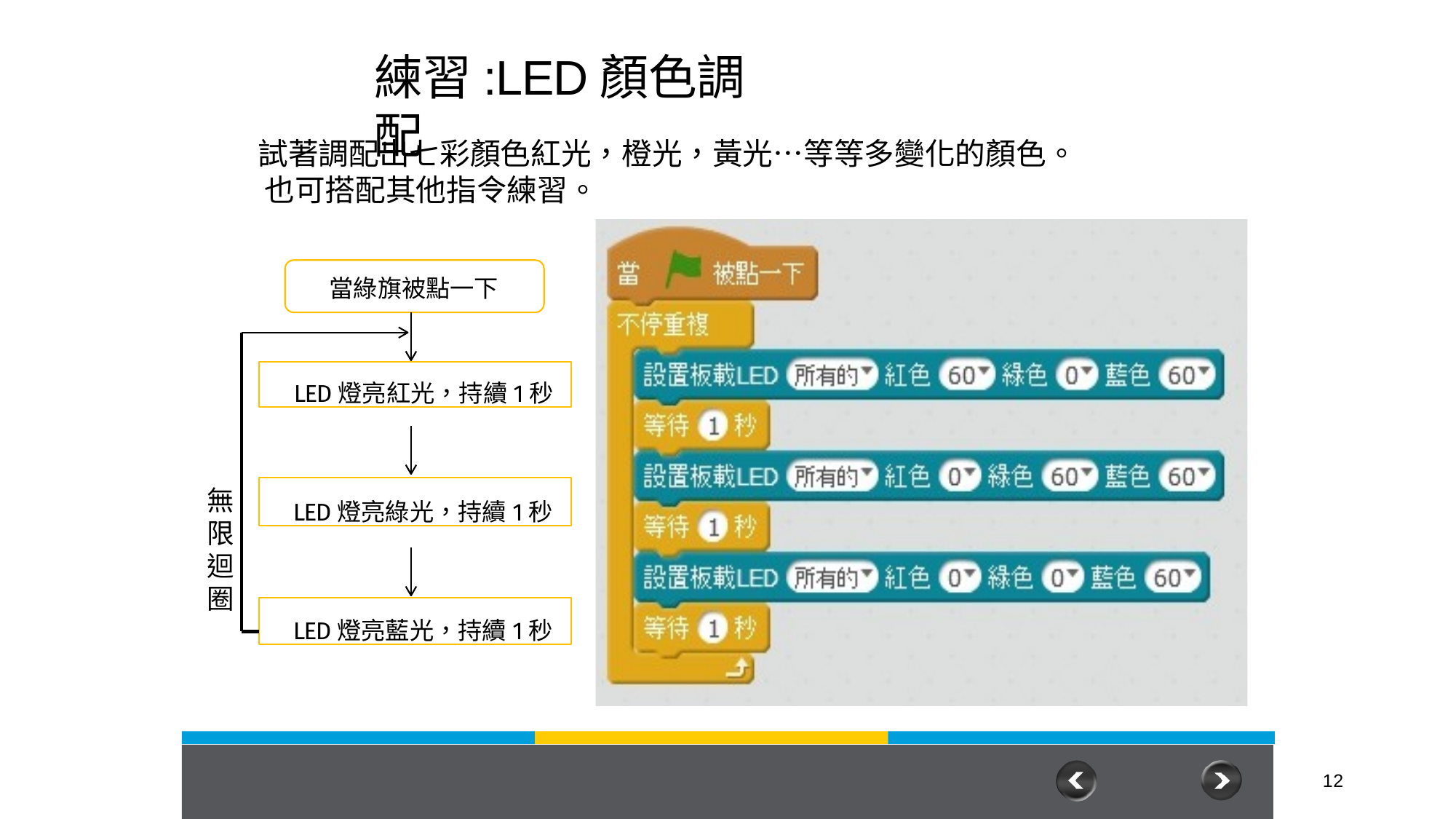

# 練習:LED顏色調配
試著調配出七彩顏色紅光，橙光，黃光…等等多變化的顏色。 也可搭配其他指令練習。

當綠旗被點一下

LED燈亮紅光，持續1秒

LED燈亮綠光，持續1秒
無 限 迴 圈

LED燈亮藍光，持續1秒

12